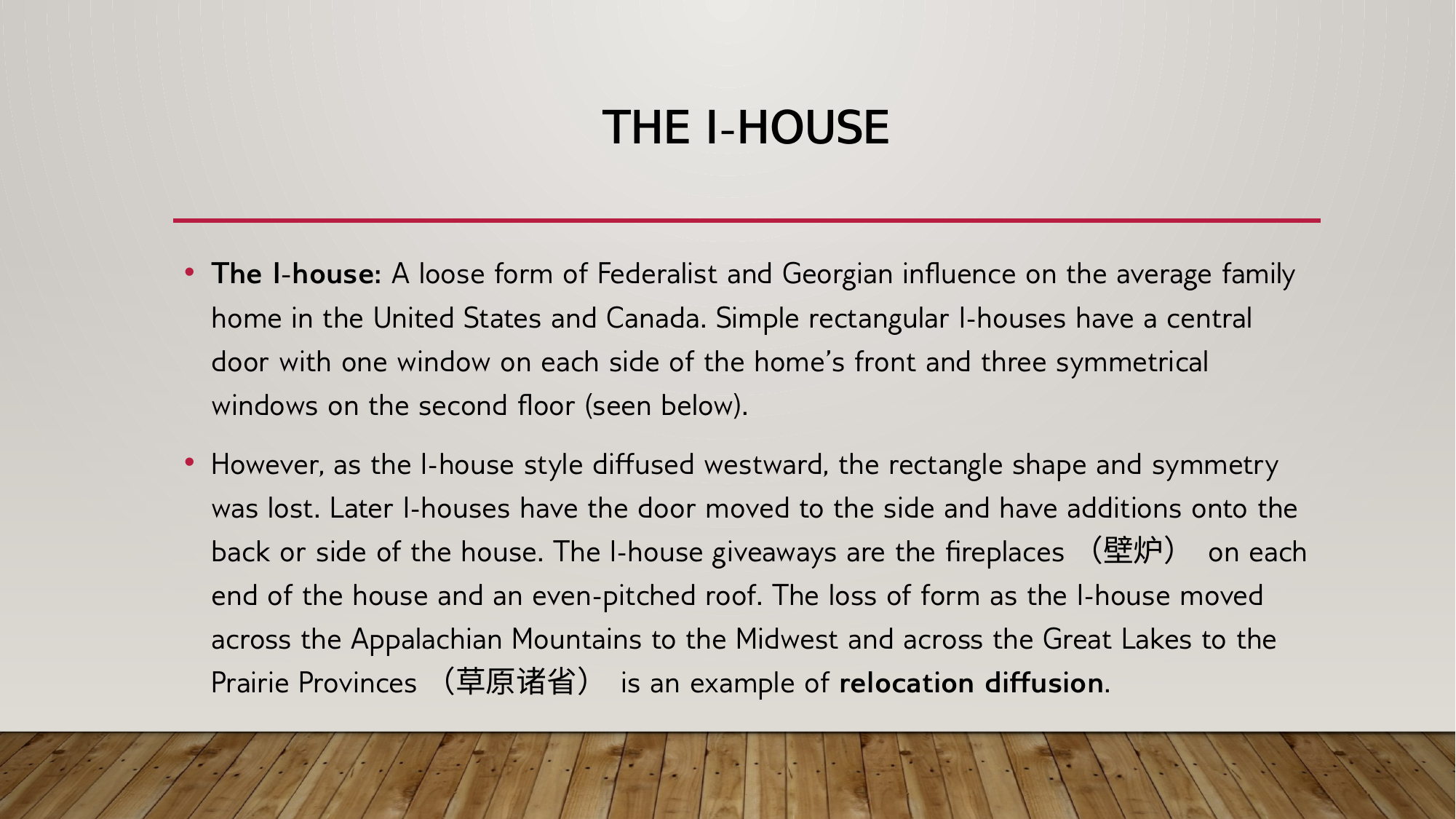

# The I-house
The I-house: A loose form of Federalist and Georgian influence on the average family home in the United States and Canada. Simple rectangular I-houses have a central door with one window on each side of the home’s front and three symmetrical windows on the second floor (seen below).
However, as the I-house style diffused westward, the rectangle shape and symmetry was lost. Later I-houses have the door moved to the side and have additions onto the back or side of the house. The I-house giveaways are the fireplaces（壁炉） on each end of the house and an even-pitched roof. The loss of form as the I-house moved across the Appalachian Mountains to the Midwest and across the Great Lakes to the Prairie Provinces（草原诸省） is an example of relocation diffusion.